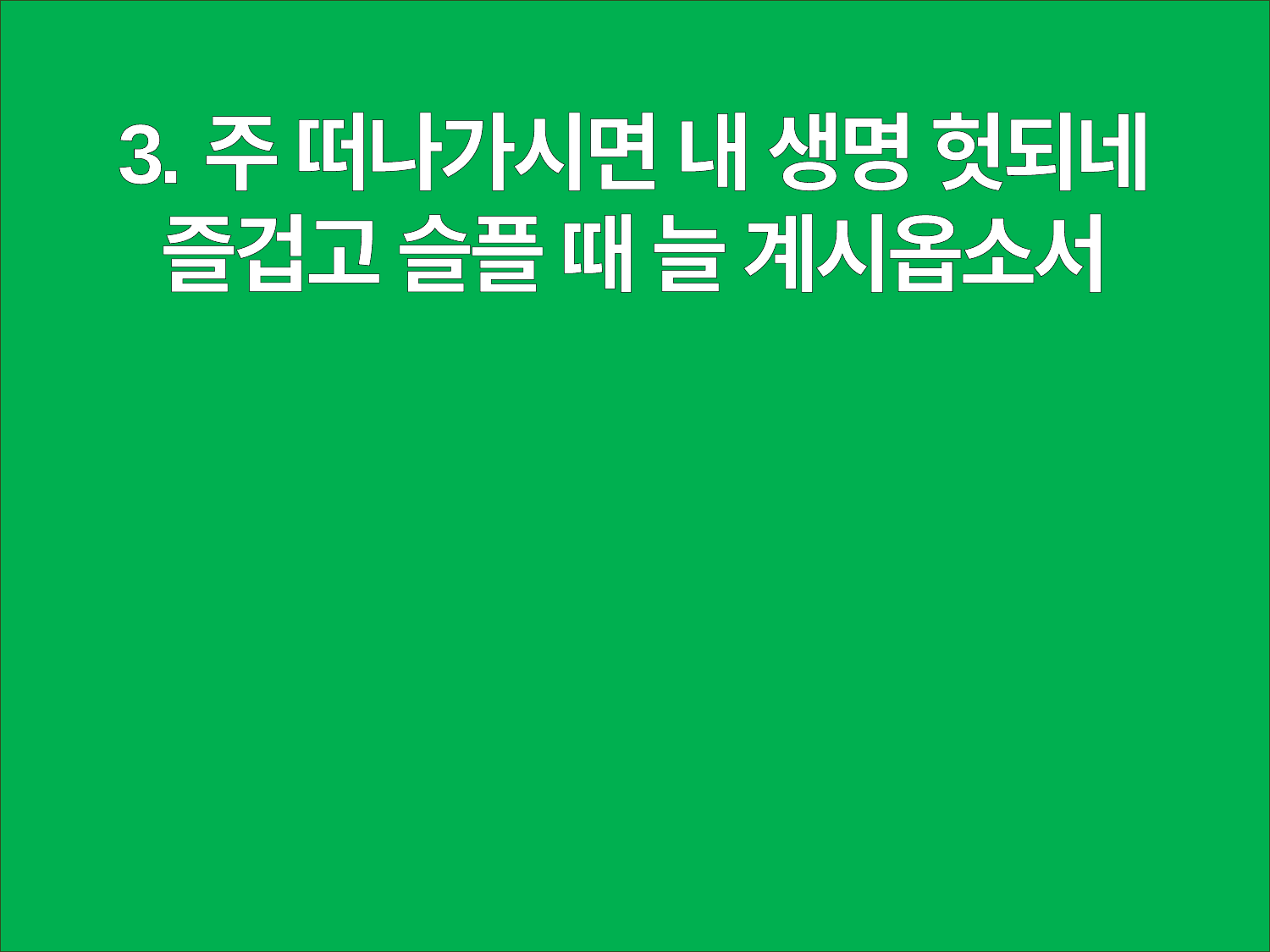

3.주 떠나가시면 내 생명 헛되네
즐겁고 슬플 때 늘 계시옵소서